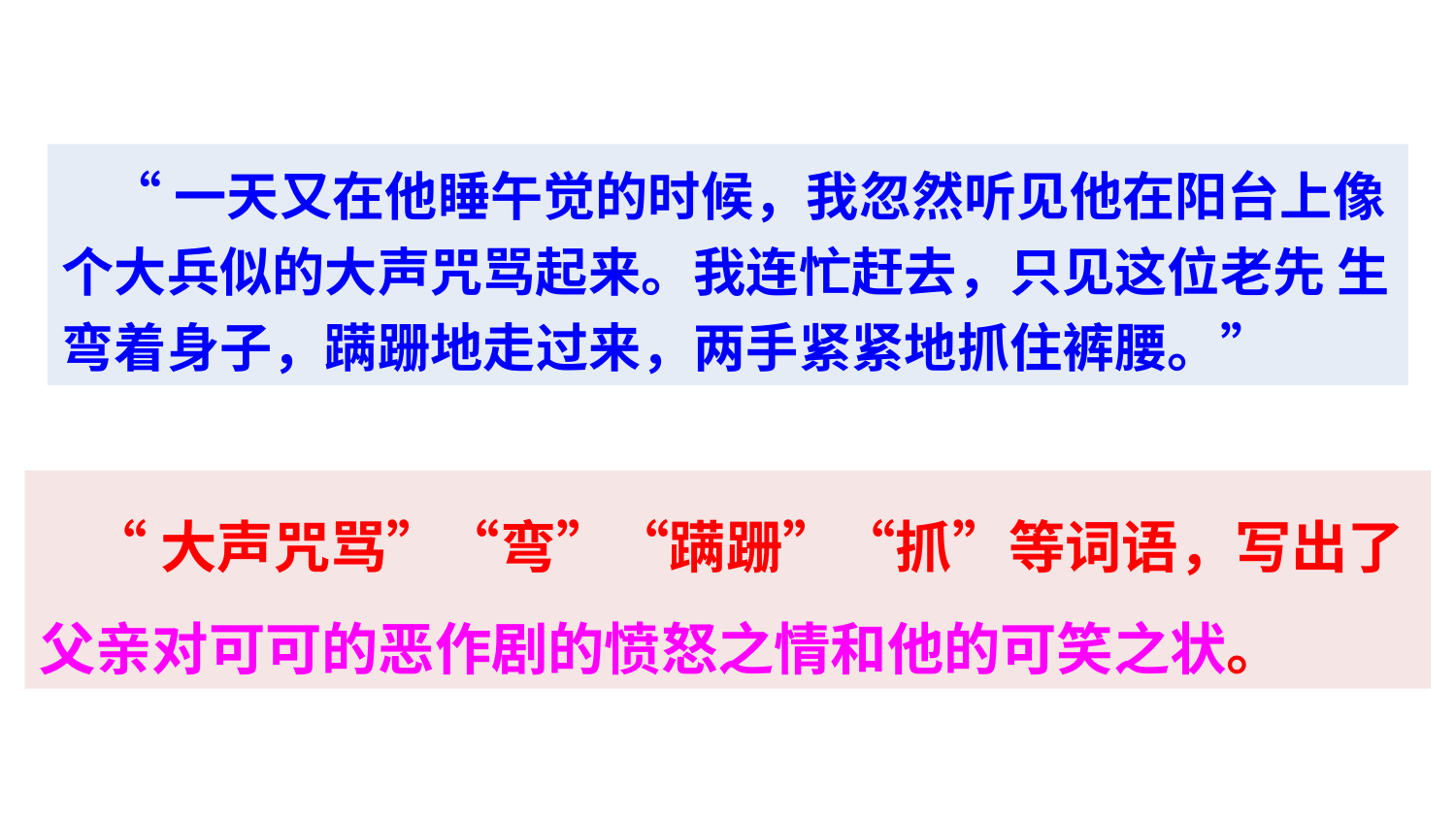

“一天又在他睡午觉的时候，我忽然听见他在阳台上像个大兵似的大声咒骂起来。我连忙赶去，只见这位老先 生弯着身子，蹒跚地走过来，两手紧紧地抓住裤腰。”
    “大声咒骂”“弯”“蹒跚”“抓”等词语，写出了父亲对可可的恶作剧的愤怒之情和他的可笑之状。